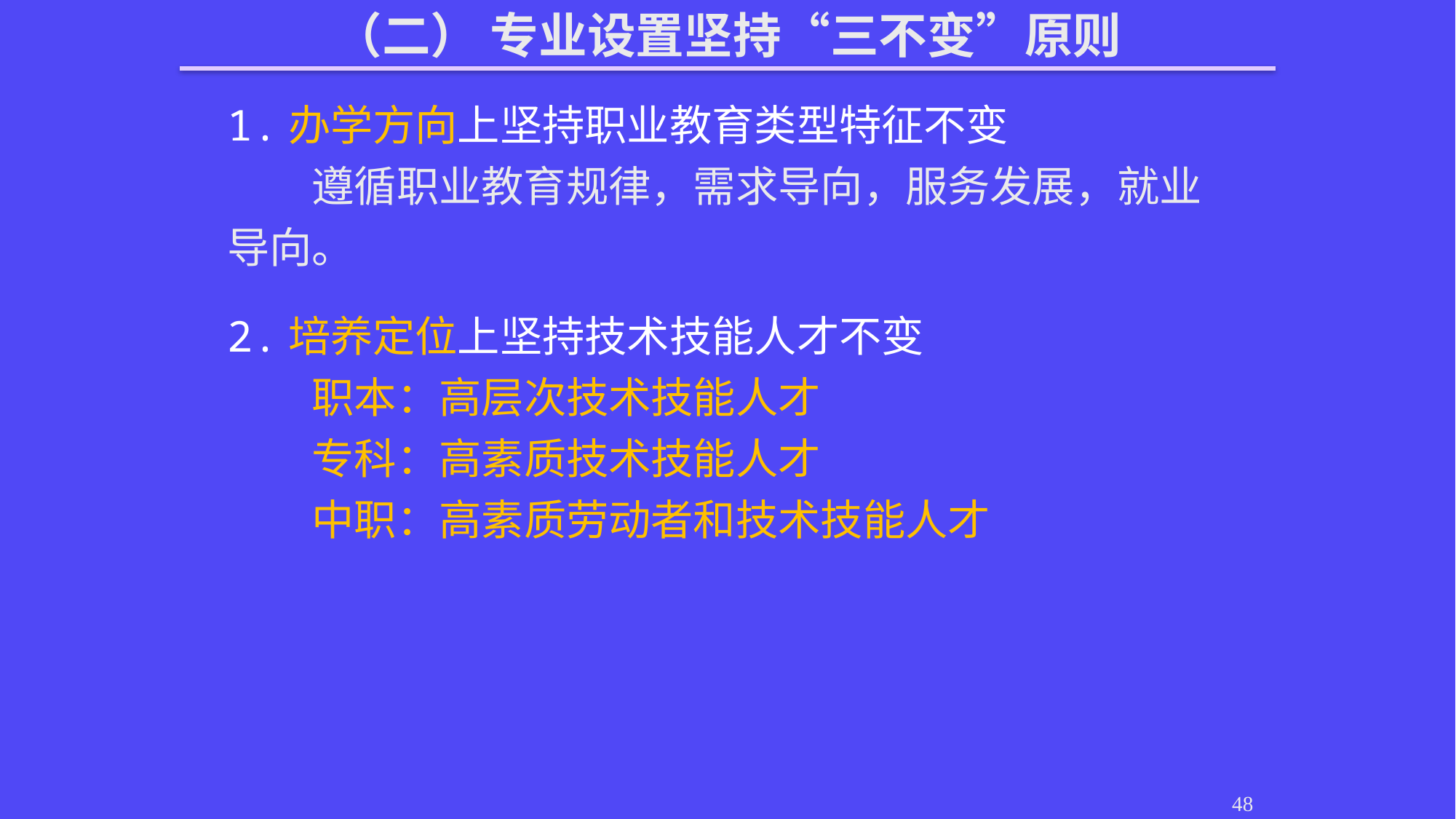

（二） 专业设置坚持“三不变”原则
1.办学方向上坚持职业教育类型特征不变
遵循职业教育规律，需求导向，服务发展，就业导向。
2.培养定位上坚持技术技能人才不变
职本：高层次技术技能人才
专科：高素质技术技能人才
中职：高素质劳动者和技术技能人才

48